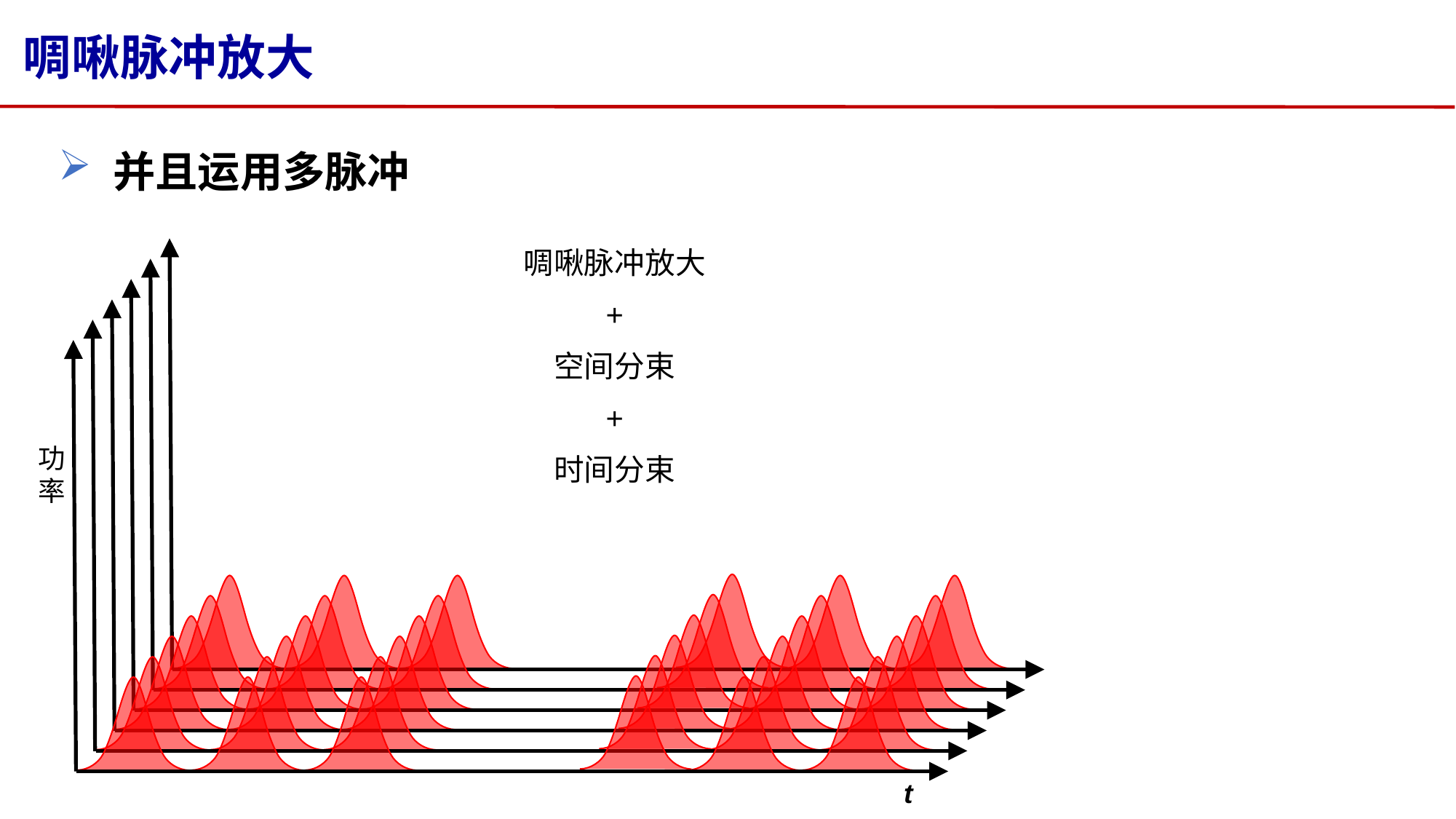

# 啁啾脉冲放大
并且运用多脉冲
啁啾脉冲放大
+
空间分束
+
时间分束
功率

t